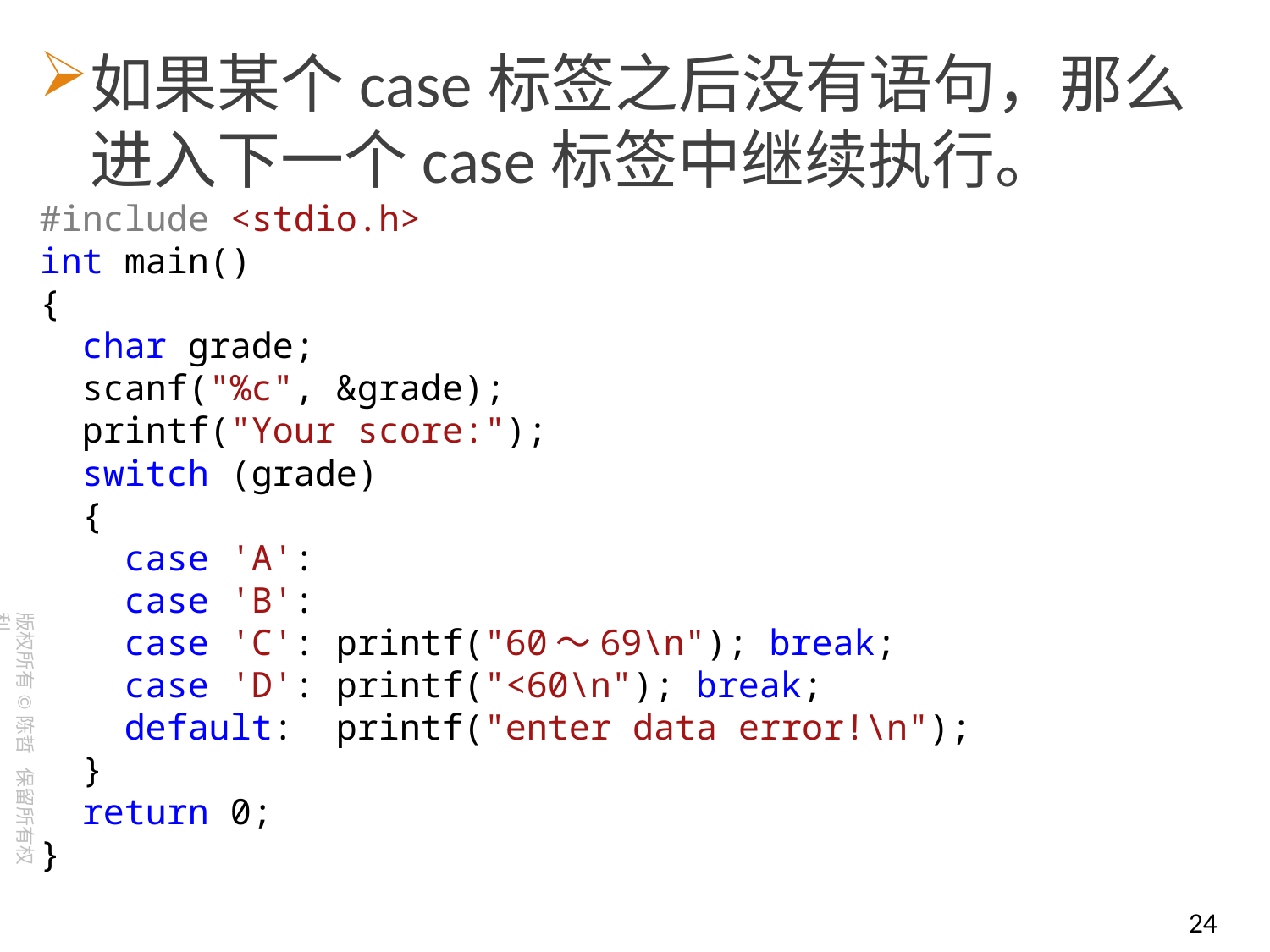

如果某个case标签之后没有语句，那么进入下一个case标签中继续执行。
#include <stdio.h>
int main()
{
  char grade;
  scanf("%c", &grade);
  printf("Your score:");
  switch (grade)
  {
    case 'A':
    case 'B':
    case 'C': printf("60～69\n"); break;
    case 'D': printf("<60\n"); break;
    default:  printf("enter data error!\n");
  }
  return 0;
}
24